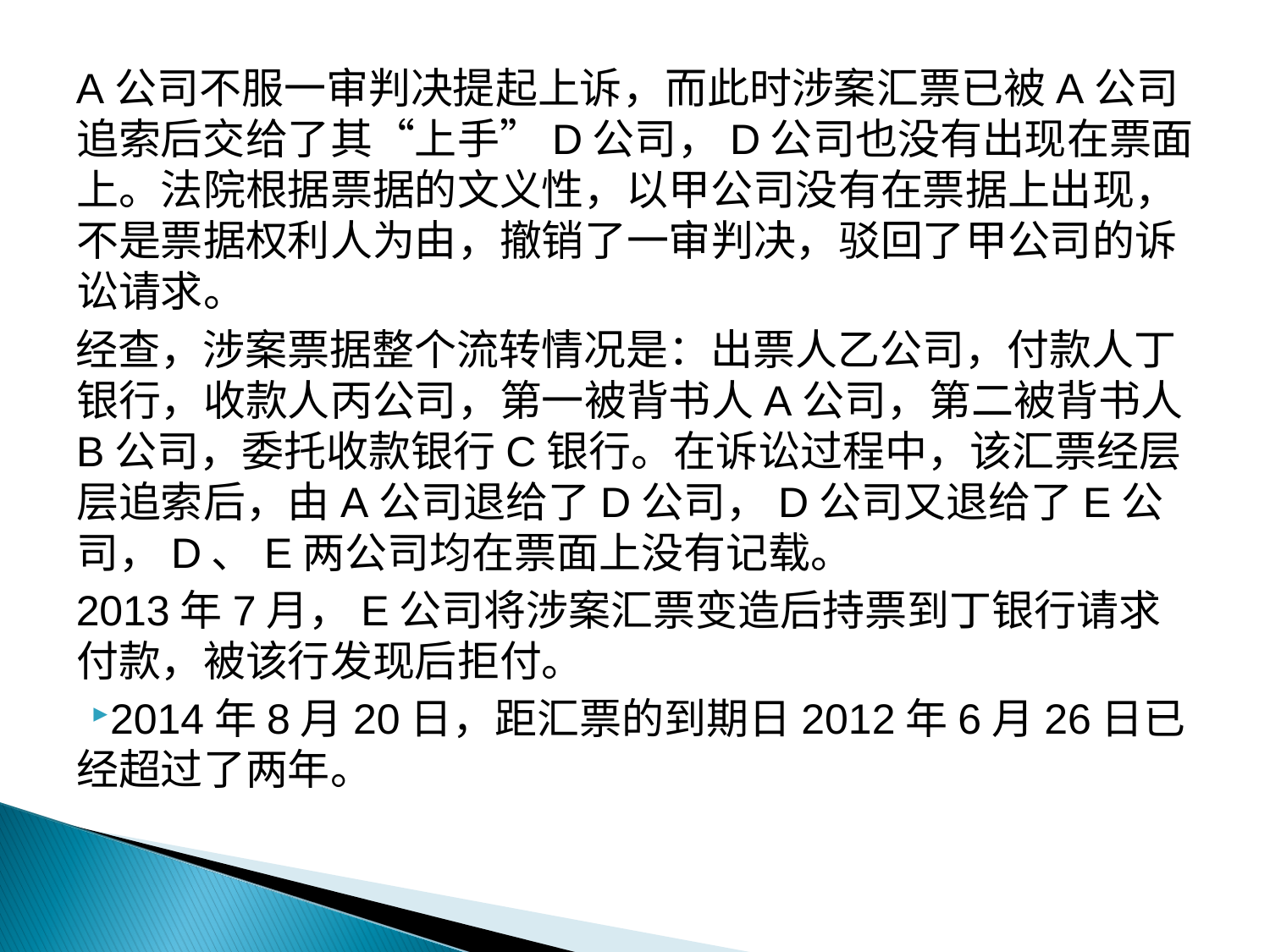

#
A公司不服一审判决提起上诉，而此时涉案汇票已被A公司追索后交给了其“上手”D公司，D公司也没有出现在票面上。法院根据票据的文义性，以甲公司没有在票据上出现，不是票据权利人为由，撤销了一审判决，驳回了甲公司的诉讼请求。
经查，涉案票据整个流转情况是：出票人乙公司，付款人丁银行，收款人丙公司，第一被背书人A公司，第二被背书人B公司，委托收款银行C银行。在诉讼过程中，该汇票经层层追索后，由A公司退给了D公司，D公司又退给了E公司，D、E两公司均在票面上没有记载。
2013年7月，E公司将涉案汇票变造后持票到丁银行请求付款，被该行发现后拒付。
2014年8月20日，距汇票的到期日2012年6月26日已经超过了两年。